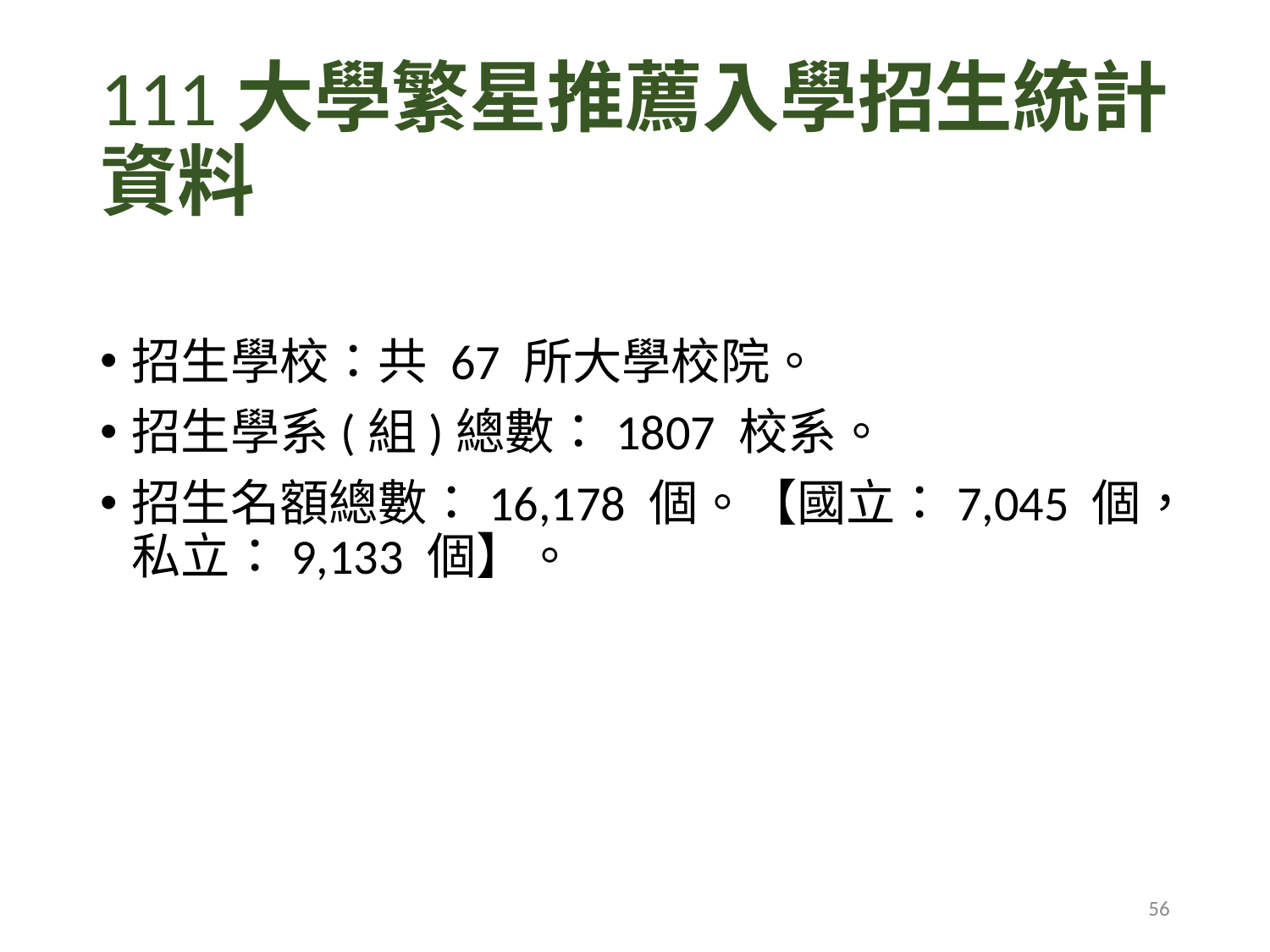

# 111大學繁星推薦入學招生統計資料

招生學校：共 67 所大學校院。
招生學系(組)總數：1807 校系。
招生名額總數：16,178 個。【國立：7,045 個，私立：9,133 個】。

56